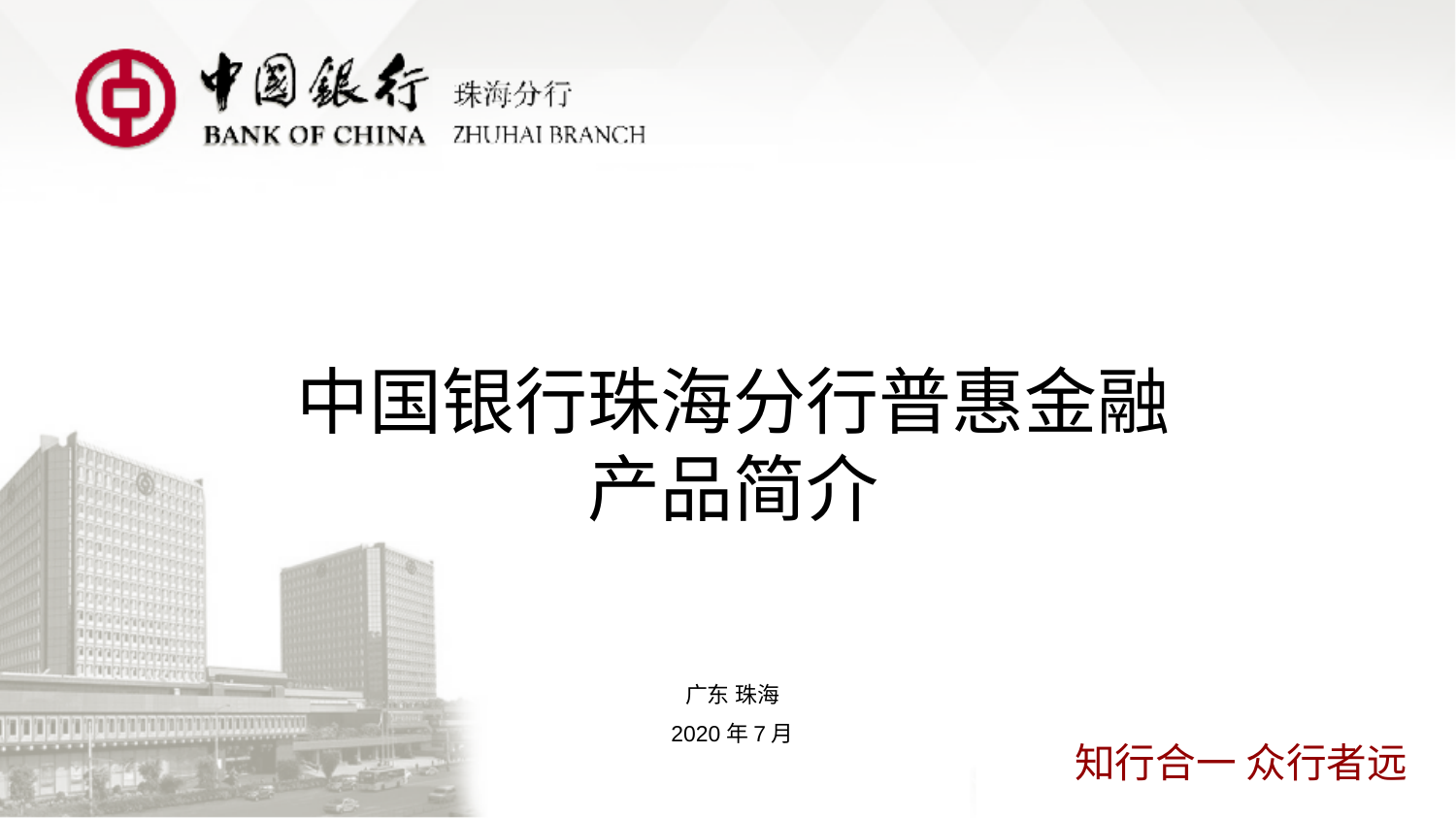

中国银行珠海分行普惠金融
产品简介
广东 珠海
2020年7月
知行合一 众行者远